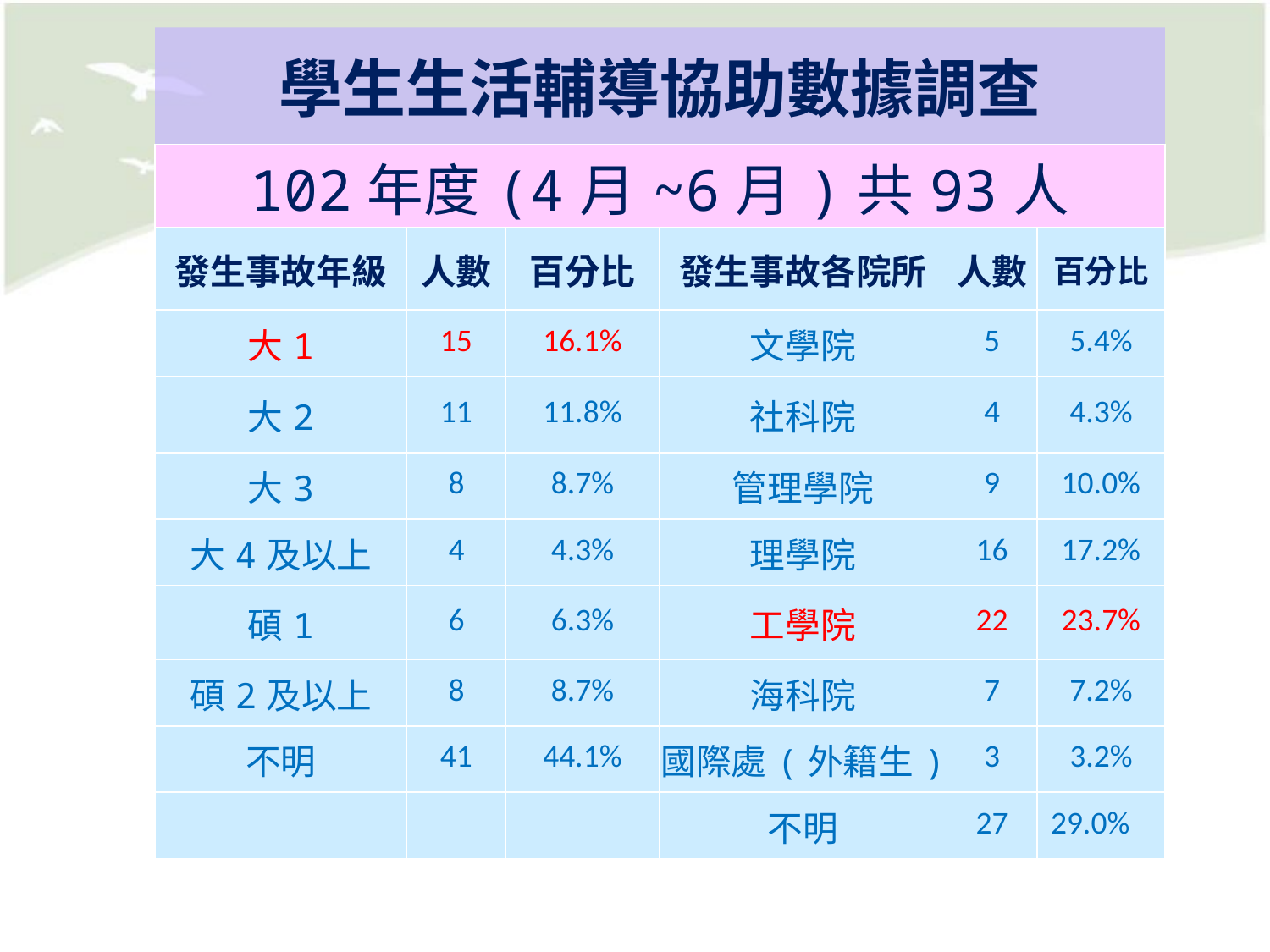

# 學生生活輔導協助數據調查
| 102年度(4月~6月)共93人 |  |  |  |  |  |
| --- | --- | --- | --- | --- | --- |
| 發生事故年級 | 人數 | 百分比 | 發生事故各院所 | 人數 | 百分比 |
| 大1 | 15 | 16.1% | 文學院 | 5 | 5.4% |
| 大2 | 11 | 11.8% | 社科院 | 4 | 4.3% |
| 大3 | 8 | 8.7% | 管理學院 | 9 | 10.0% |
| 大4及以上 | 4 | 4.3% | 理學院 | 16 | 17.2% |
| 碩1 | 6 | 6.3% | 工學院 | 22 | 23.7% |
| 碩2及以上 | 8 | 8.7% | 海科院 | 7 | 7.2% |
| 不明 | 41 | 44.1% | 國際處(外籍生) | 3 | 3.2% |
|  |  |  | 不明 | 27 | 29.0% |